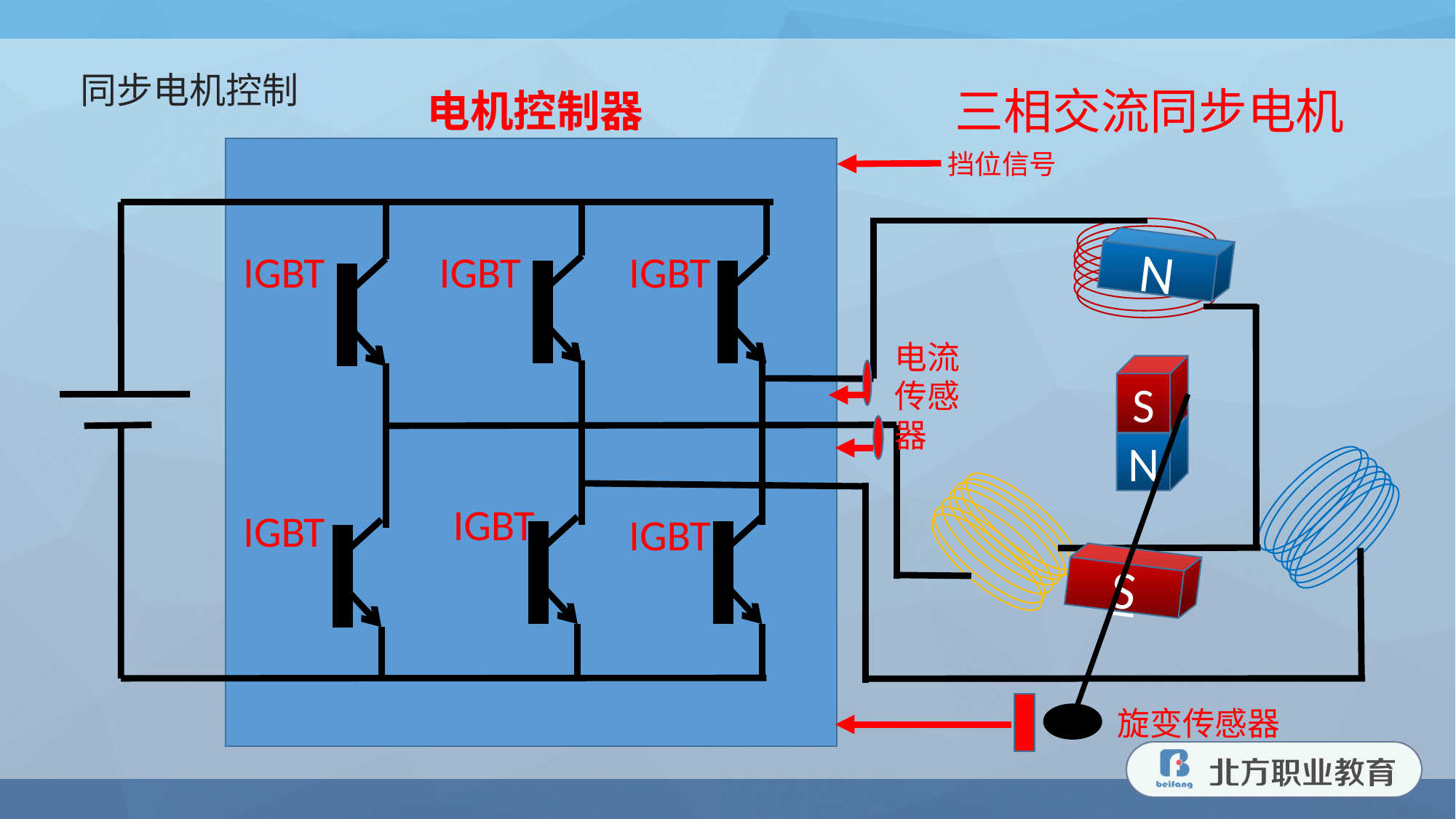

同步电机控制
三相交流同步电机
电机控制器

挡位信号

N
S
IGBT
IGBT
IGBT

电流传感器
S
N

IGBT
IGBT
IGBT

旋变传感器